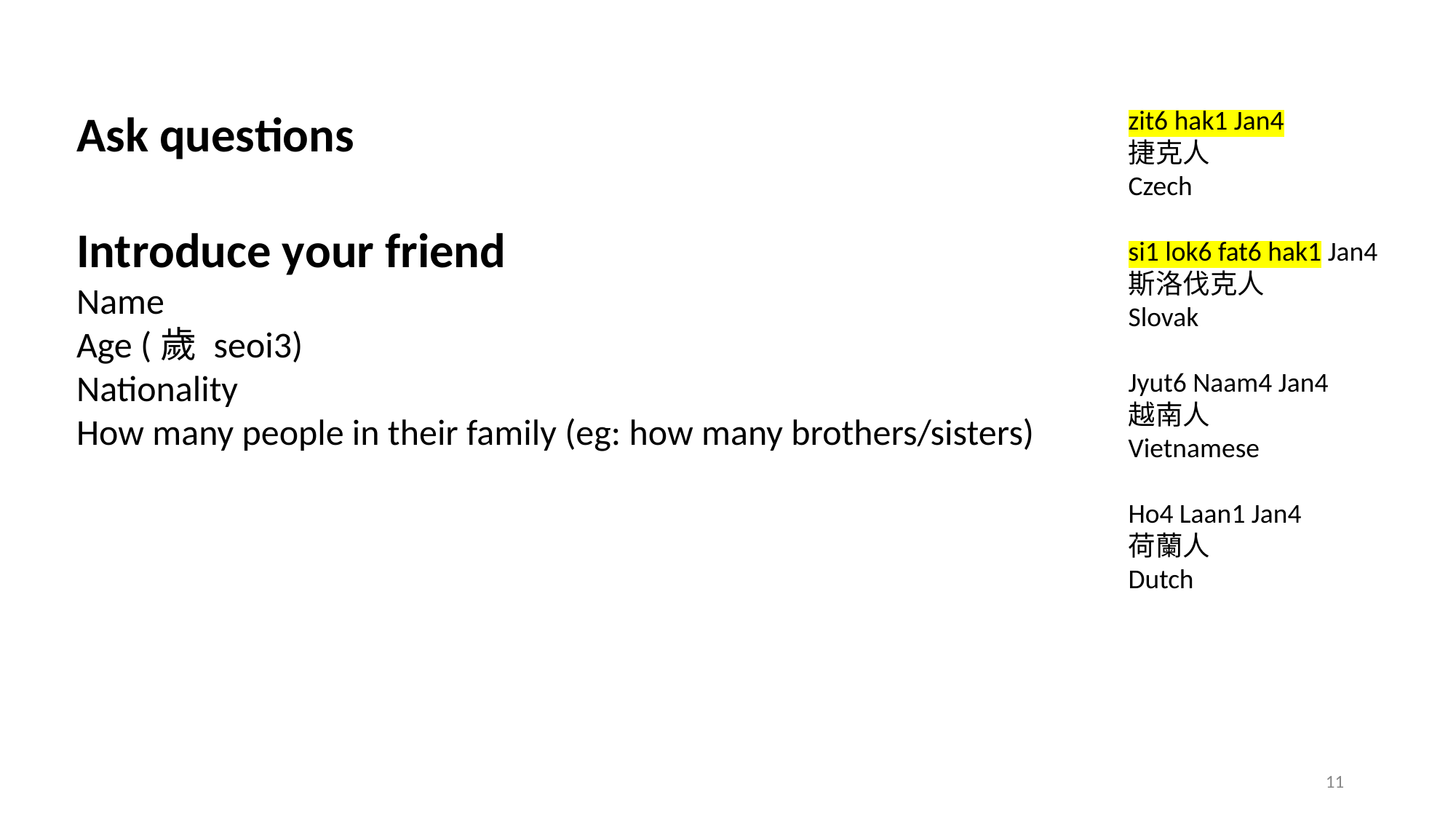

Ask questions

Introduce your friend
Name
Age (歲 seoi3)
Nationality
How many people in their family (eg: how many brothers/sisters)

zit6 hak1 Jan4
捷克人
Czech

si1 lok6 fat6 hak1 Jan4
斯洛伐克人
Slovak

Jyut6 Naam4 Jan4
越南人
Vietnamese

Ho4 Laan1 Jan4
荷蘭人
Dutch
11